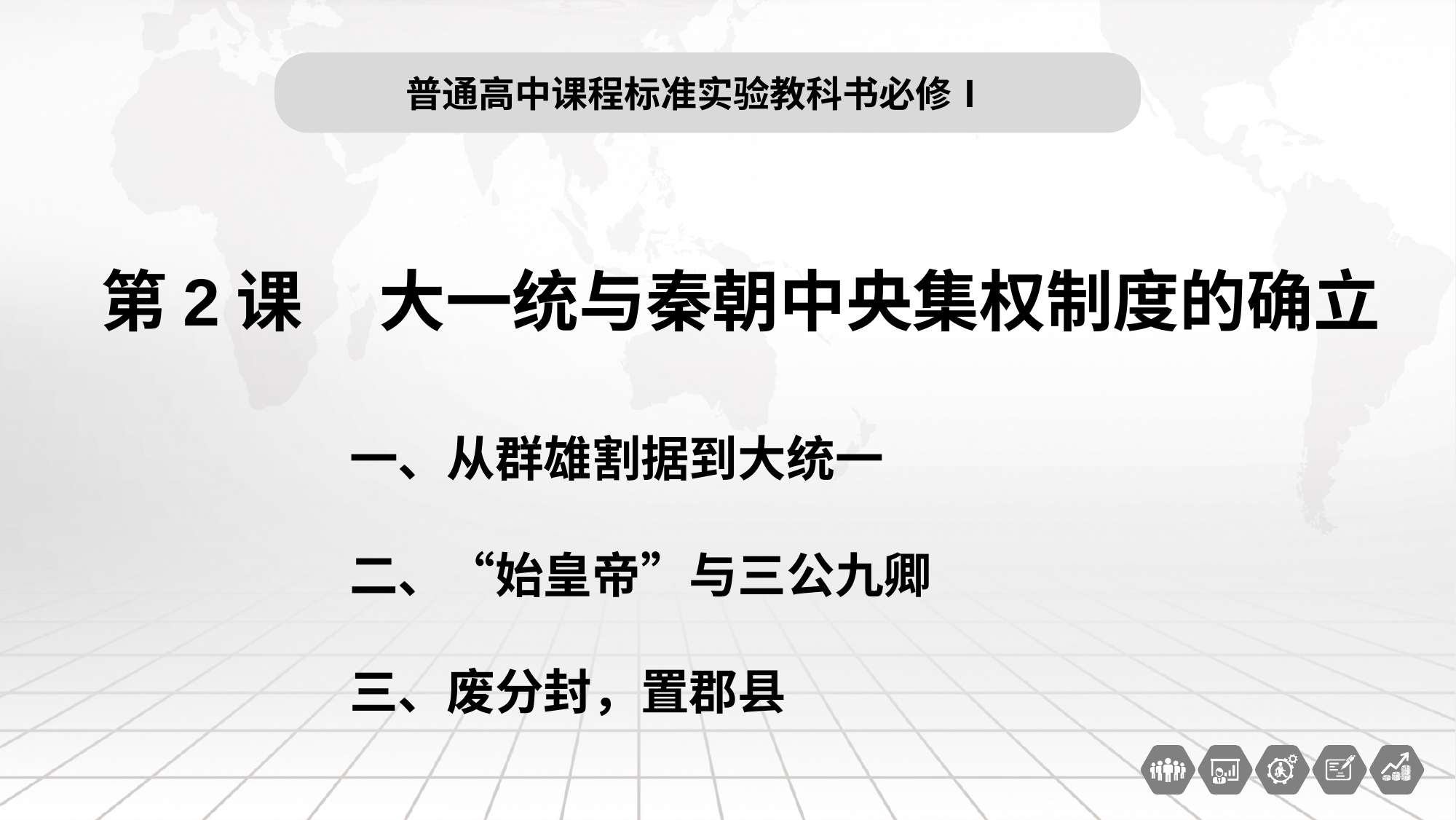

普通高中课程标准实验教科书必修Ⅰ
第2课     大一统与秦朝中央集权制度的确立
一、从群雄割据到大统一
二、“始皇帝”与三公九卿
三、废分封，置郡县

延迟符